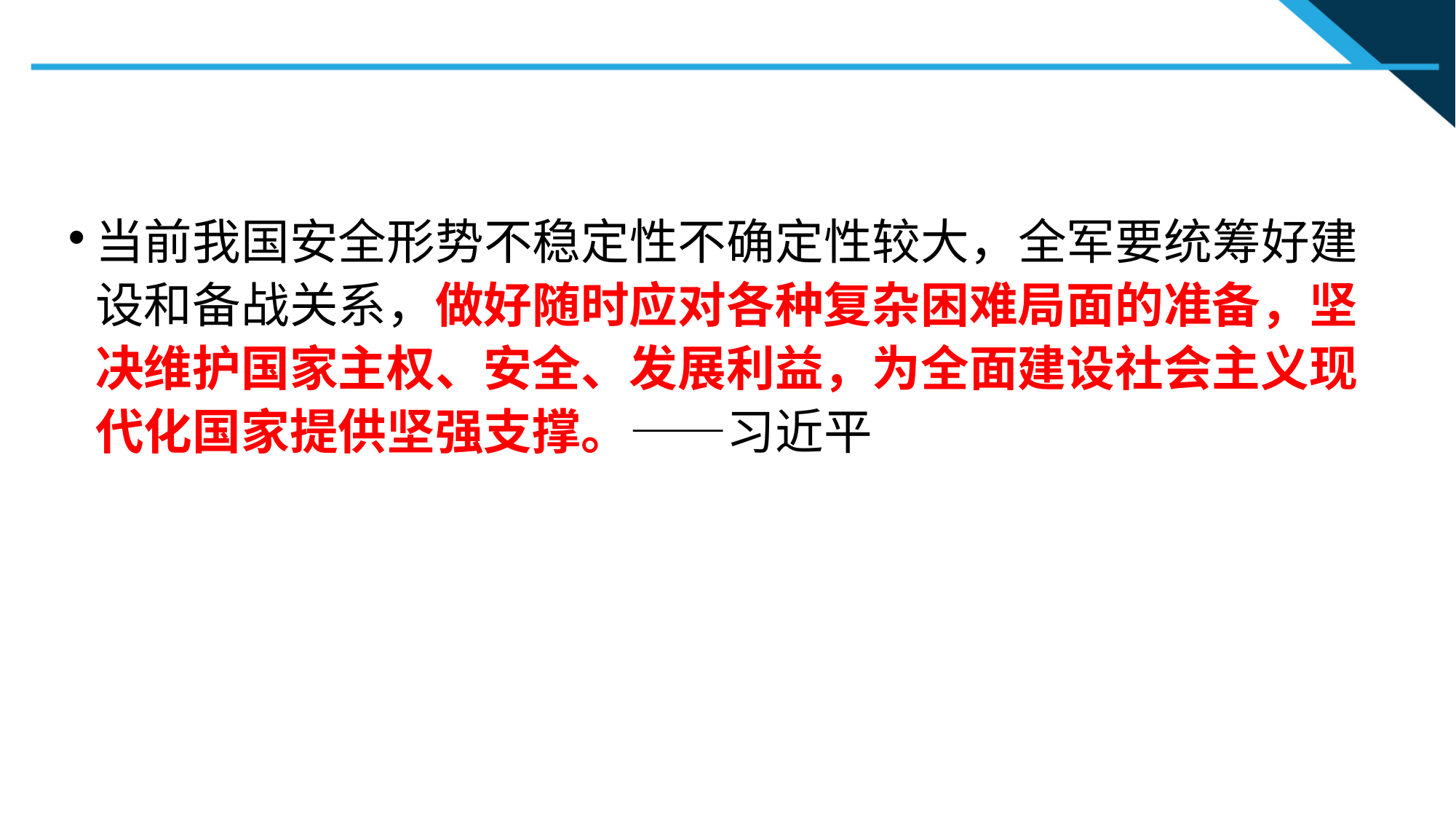

当前我国安全形势不稳定性不确定性较大，全军要统筹好建设和备战关系，做好随时应对各种复杂困难局面的准备，坚决维护国家主权、安全、发展利益，为全面建设社会主义现代化国家提供坚强支撑。——习近平